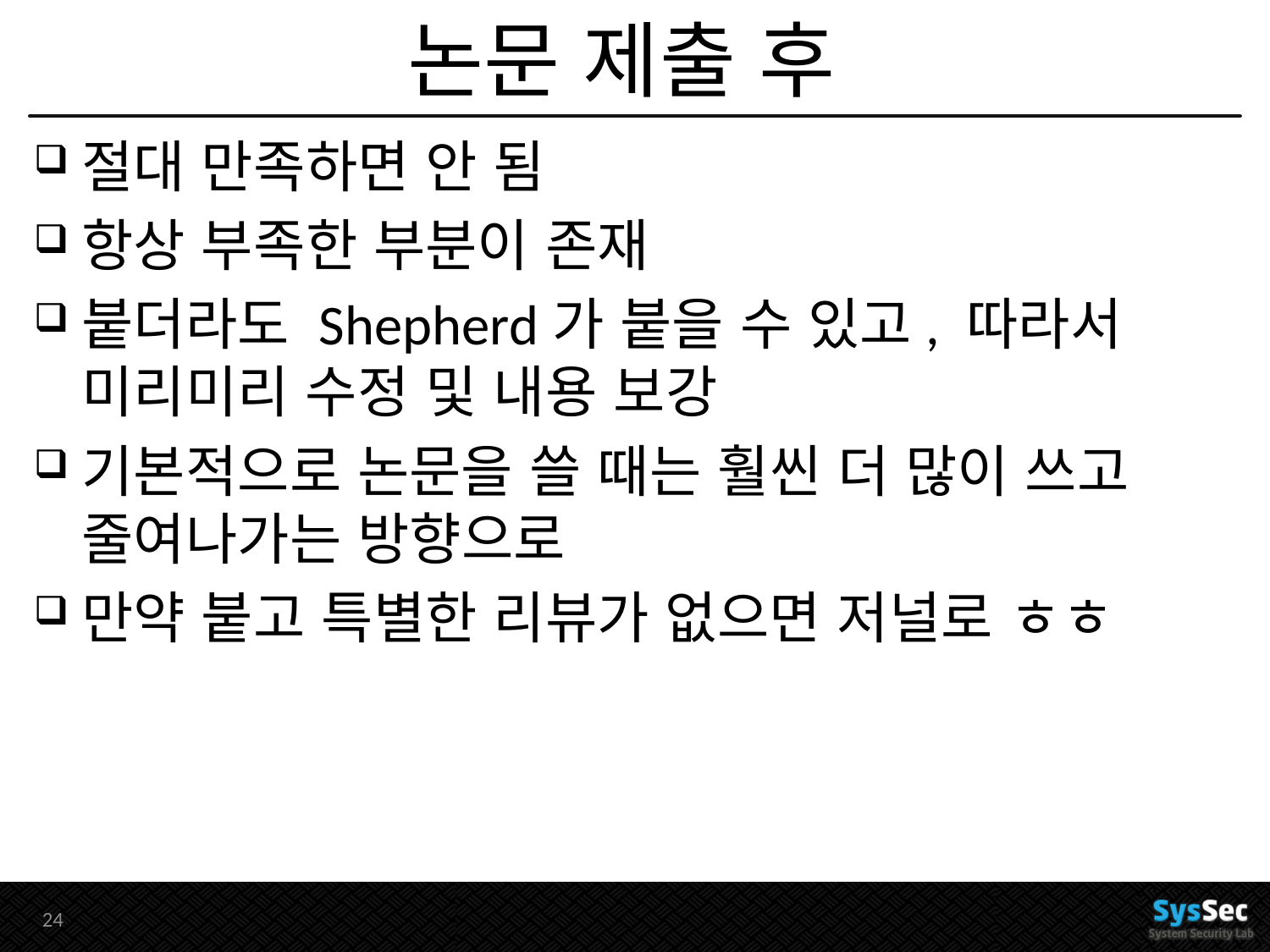

# 논문 제출 후
절대 만족하면 안 됨
항상 부족한 부분이 존재
붙더라도 Shepherd가 붙을 수 있고, 따라서 미리미리 수정 및 내용 보강
기본적으로 논문을 쓸 때는 훨씬 더 많이 쓰고 줄여나가는 방향으로
만약 붙고 특별한 리뷰가 없으면 저널로 ㅎㅎ
24